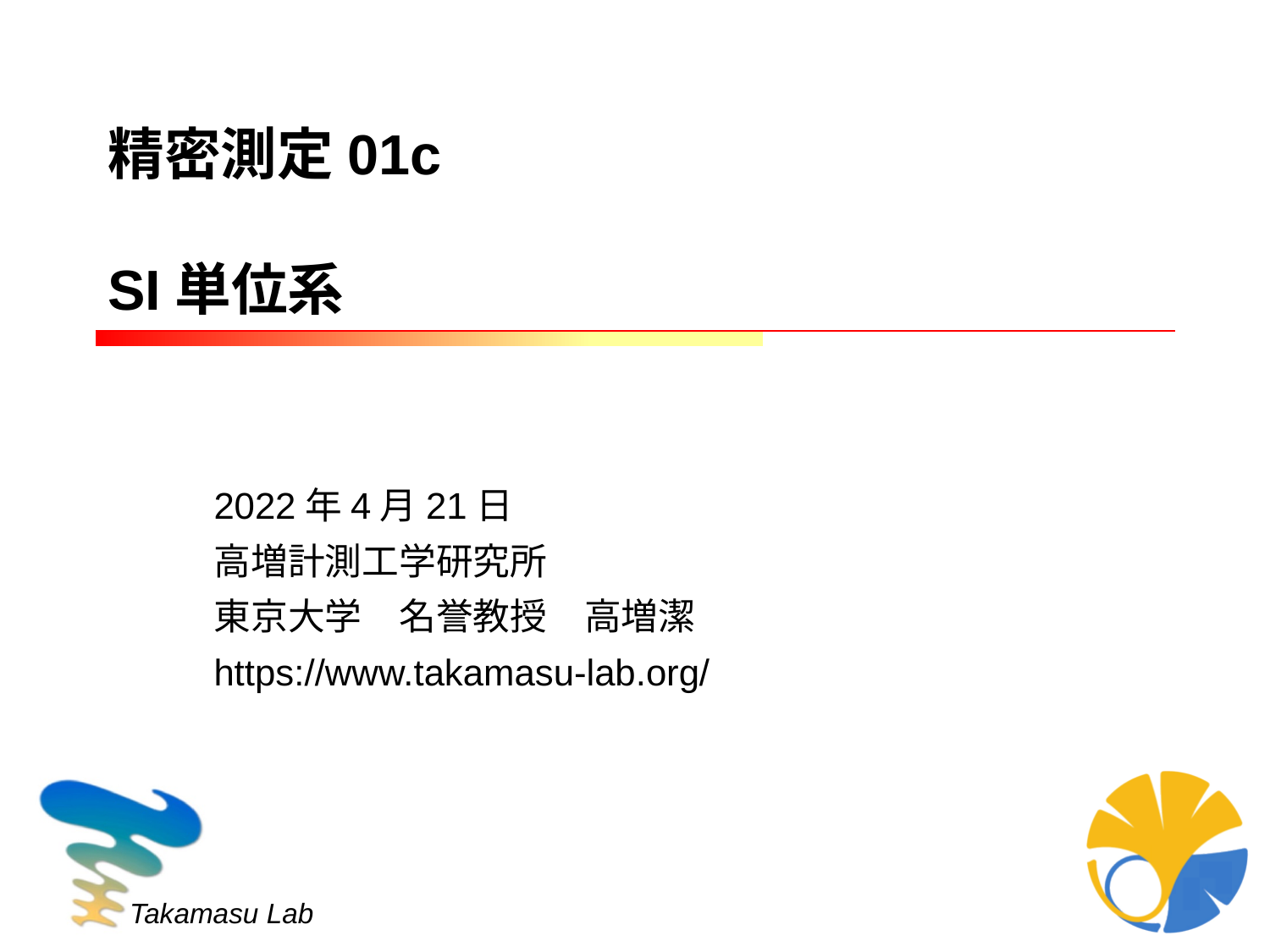

# 精密測定01c SI単位系
2022年4月21日
高増計測工学研究所
東京大学　名誉教授　高増潔
https://www.takamasu-lab.org/